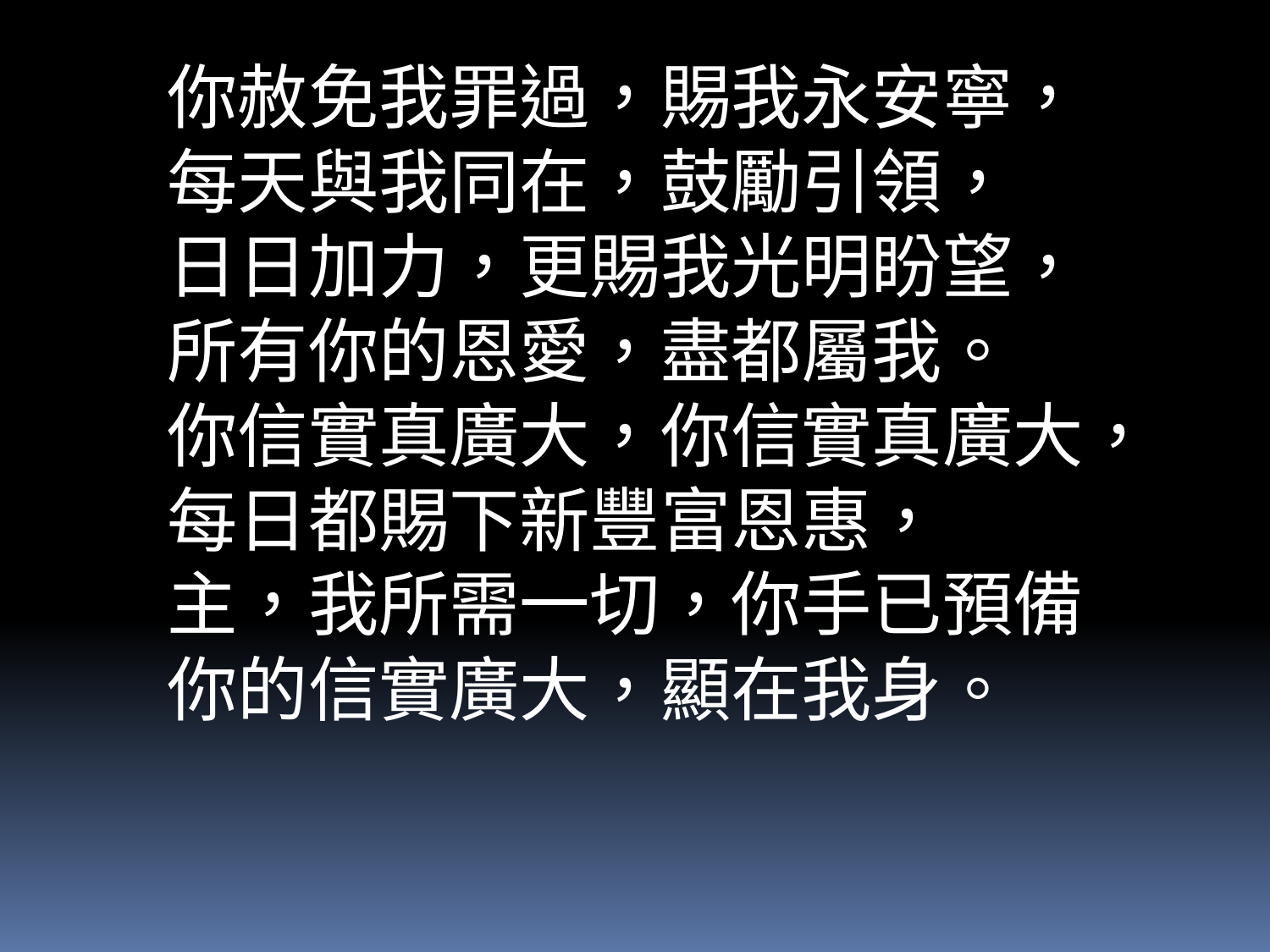

你赦免我罪過，賜我永安寧，
每天與我同在，鼓勵引領，
日日加力，更賜我光明盼望，
所有你的恩愛，盡都屬我。
你信實真廣大，你信實真廣大，
每日都賜下新豐富恩惠，
主，我所需一切，你手已預備
你的信實廣大，顯在我身。